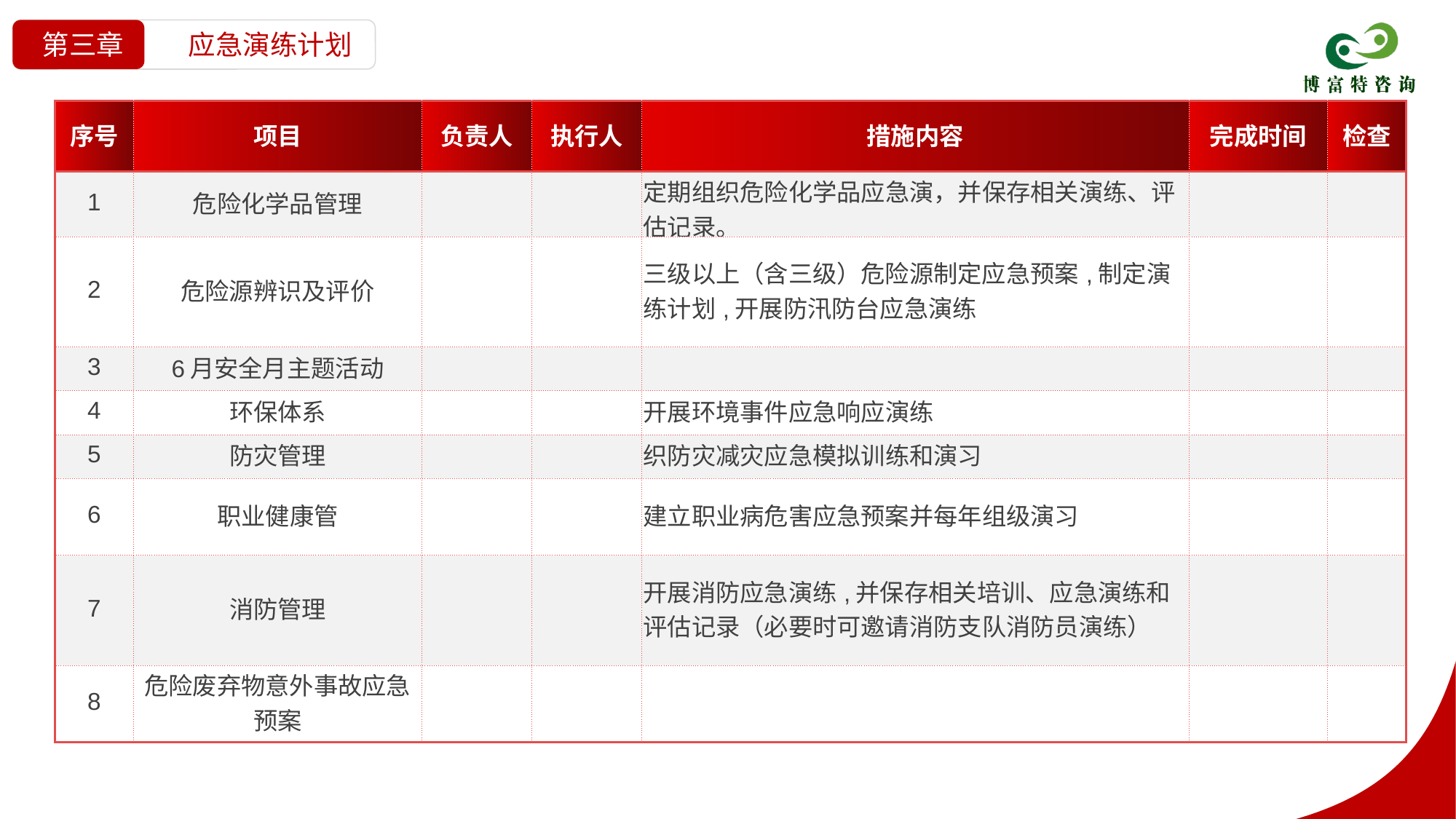

应急演练计划
第三章
| 序号 | 项目 | 负责人 | 执行人 | 措施内容 | 完成时间 | 检查 |
| --- | --- | --- | --- | --- | --- | --- |
| 1 | 危险化学品管理 |  |  | 定期组织危险化学品应急演，并保存相关演练、评估记录。 |  |  |
| 2 | 危险源辨识及评价 |  |  | 三级以上（含三级）危险源制定应急预案,制定演练计划,开展防汛防台应急演练 |  |  |
| 3 | 6月安全月主题活动 |  |  |  |  |  |
| 4 | 环保体系 |  |  | 开展环境事件应急响应演练 |  |  |
| 5 | 防灾管理 |  |  | 织防灾减灾应急模拟训练和演习 |  |  |
| 6 | 职业健康管 |  |  | 建立职业病危害应急预案并每年组级演习 |  |  |
| 7 | 消防管理 |  |  | 开展消防应急演练,并保存相关培训、应急演练和评估记录（必要时可邀请消防支队消防员演练） |  |  |
| 8 | 危险废弃物意外事故应急预案 |  |  |  |  |  |